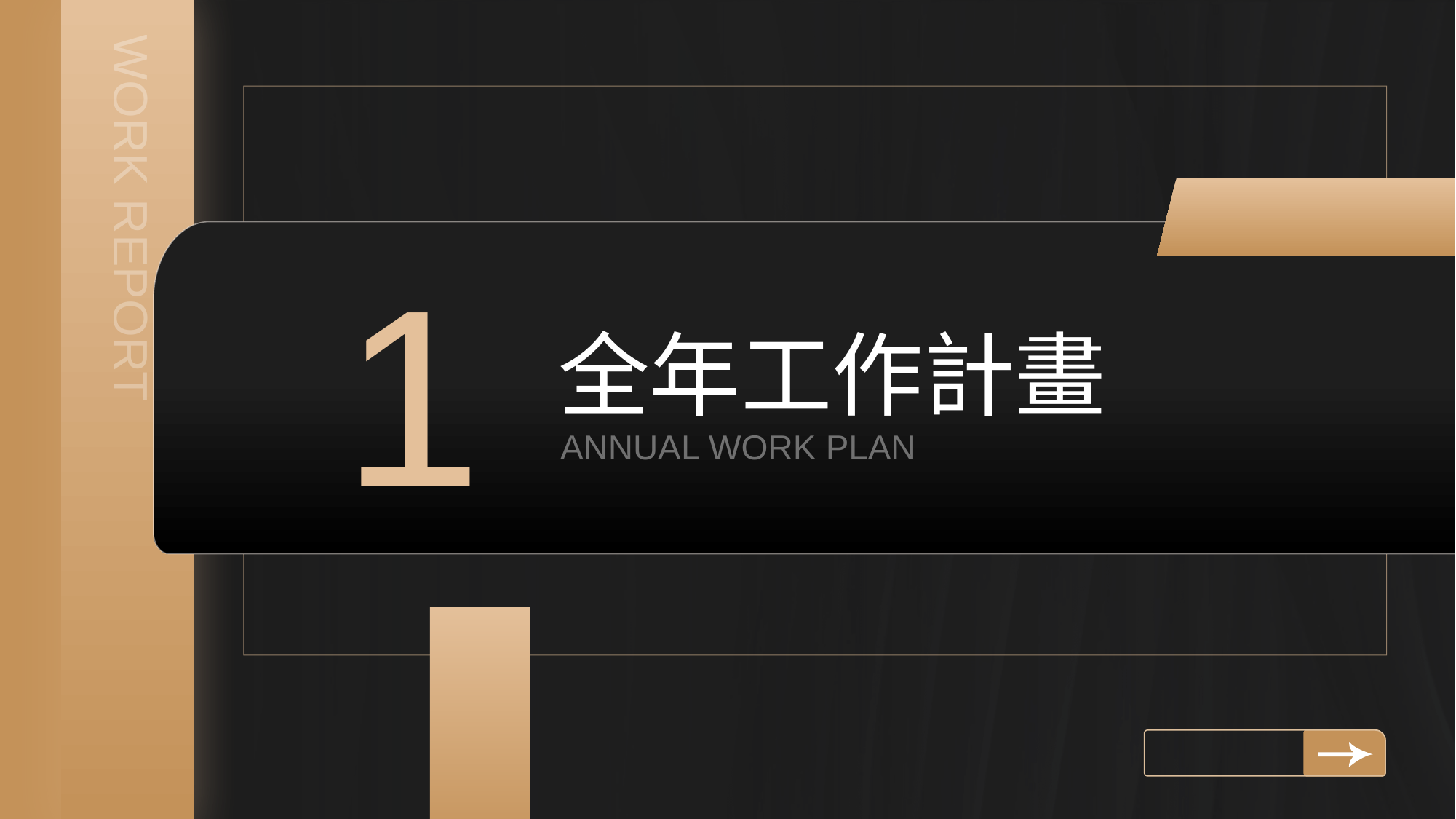

WORK REPORT

1
全年工作計畫
ANNUAL WORK PLAN